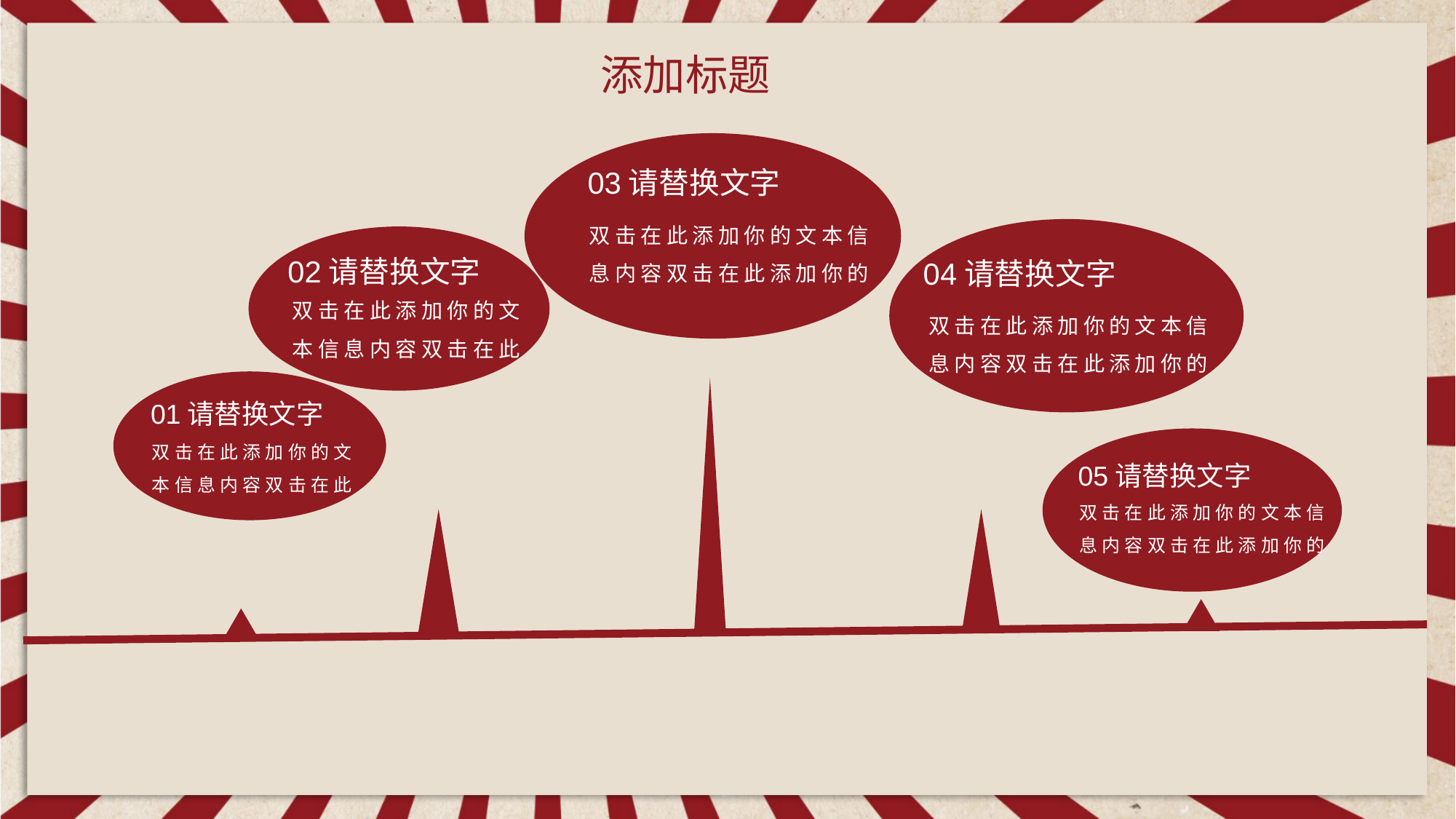

03请替换文字
双击在此添加你的文本信息内容双击在此添加你的

02请替换文字
双击在此添加你的文本信息内容双击在此
04请替换文字
双击在此添加你的文本信息内容双击在此添加你的

01请替换文字
双击在此添加你的文本信息内容双击在此

05请替换文字
双击在此添加你的文本信息内容双击在此添加你的